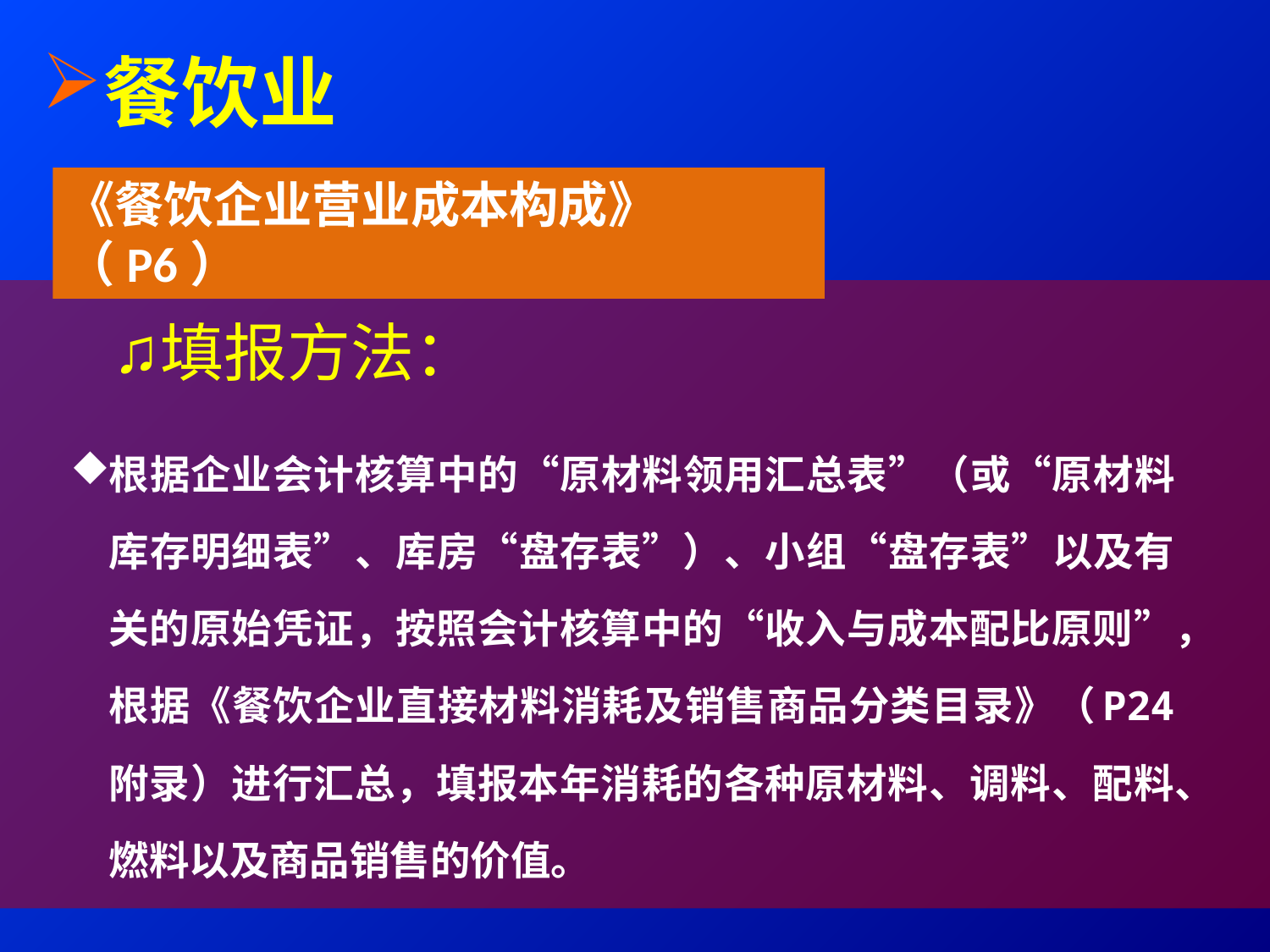

餐饮业
《餐饮企业营业成本构成》（P6）

填报方法：
根据企业会计核算中的“原材料领用汇总表”（或“原材料库存明细表”、库房“盘存表”）、小组“盘存表”以及有关的原始凭证，按照会计核算中的“收入与成本配比原则”，根据《餐饮企业直接材料消耗及销售商品分类目录》（P24 附录）进行汇总，填报本年消耗的各种原材料、调料、配料、燃料以及商品销售的价值。